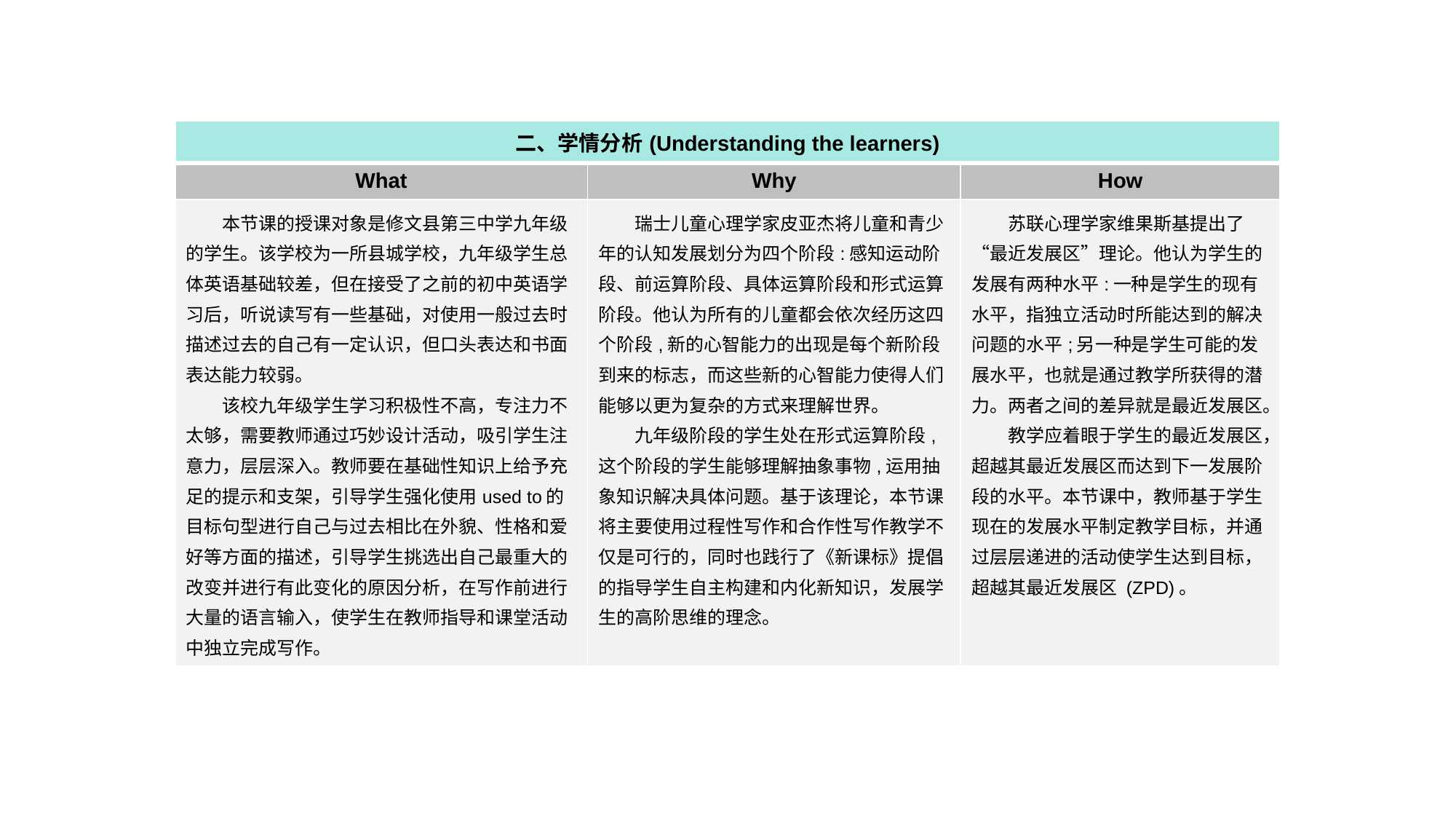

| 二、学情分析(Understanding the learners) |  |  |
| --- | --- | --- |
| What | Why | How |
| 本节课的授课对象是修文县第三中学九年级的学生。该学校为一所县城学校，九年级学生总体英语基础较差，但在接受了之前的初中英语学习后，听说读写有一些基础，对使用一般过去时描述过去的自己有一定认识，但口头表达和书面表达能力较弱。 该校九年级学生学习积极性不高，专注力不太够，需要教师通过巧妙设计活动，吸引学生注意力，层层深入。教师要在基础性知识上给予充足的提示和支架，引导学生强化使用used to的目标句型进行自己与过去相比在外貌、性格和爱好等方面的描述，引导学生挑选出自己最重大的改变并进行有此变化的原因分析，在写作前进行大量的语言输入，使学生在教师指导和课堂活动中独立完成写作。 | 瑞士儿童心理学家皮亚杰将儿童和青少年的认知发展划分为四个阶段:感知运动阶段、前运算阶段、具体运算阶段和形式运算阶段。他认为所有的儿童都会依次经历这四个阶段,新的心智能力的出现是每个新阶段到来的标志，而这些新的心智能力使得人们能够以更为复杂的方式来理解世界。 九年级阶段的学生处在形式运算阶段,这个阶段的学生能够理解抽象事物,运用抽象知识解决具体问题。基于该理论，本节课将主要使用过程性写作和合作性写作教学不仅是可行的，同时也践行了《新课标》提倡的指导学生自主构建和内化新知识，发展学生的高阶思维的理念。 | 苏联心理学家维果斯基提出了“最近发展区”理论。他认为学生的发展有两种水平:一种是学生的现有水平，指独立活动时所能达到的解决问题的水平;另一种是学生可能的发展水平，也就是通过教学所获得的潜力。两者之间的差异就是最近发展区。 教学应着眼于学生的最近发展区，超越其最近发展区而达到下一发展阶段的水平。本节课中，教师基于学生现在的发展水平制定教学目标，并通过层层递进的活动使学生达到目标，超越其最近发展区 (ZPD)。 |